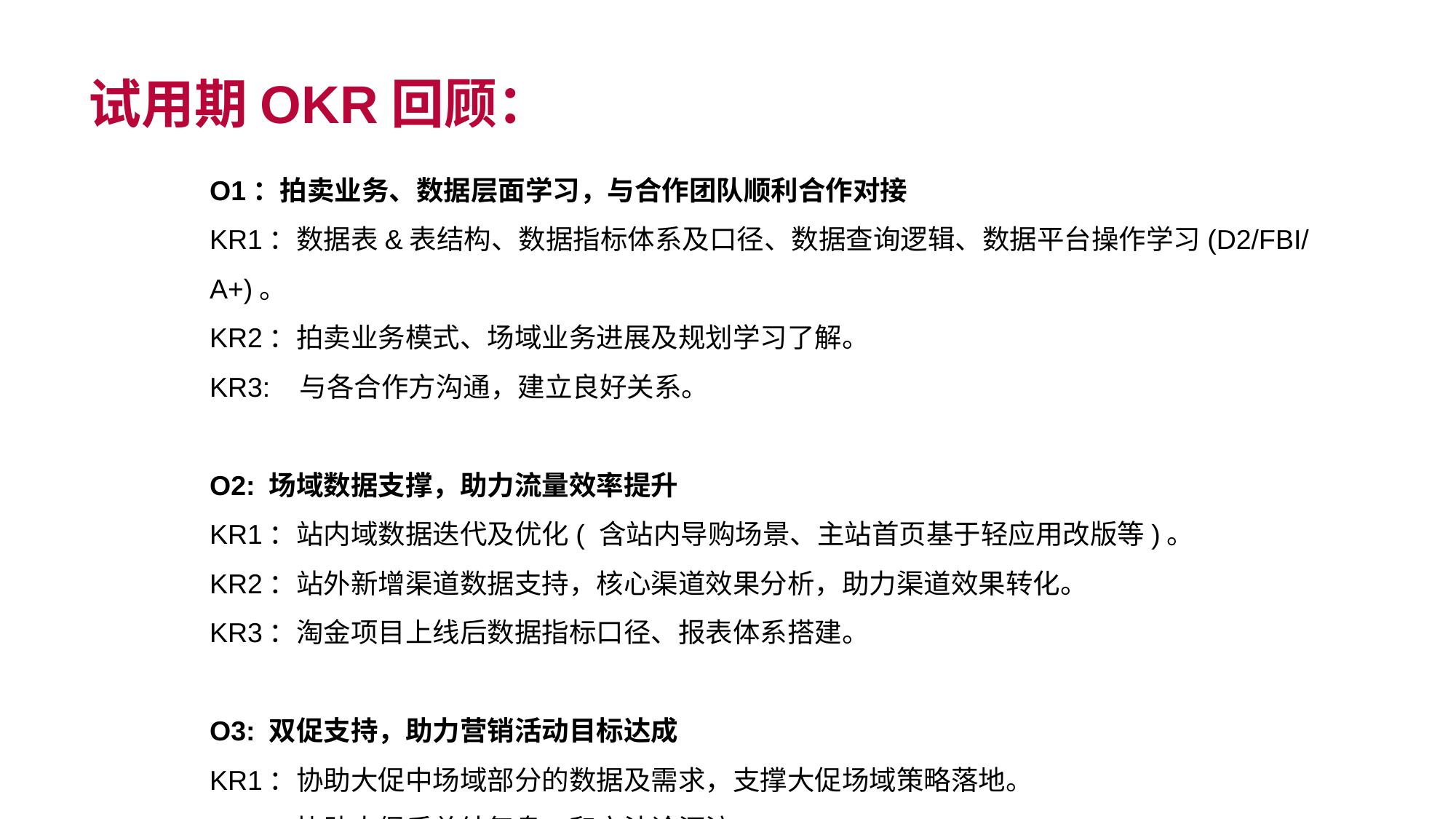

试用期OKR回顾：
O1：拍卖业务、数据层面学习，与合作团队顺利合作对接
KR1：数据表&表结构、数据指标体系及口径、数据查询逻辑、数据平台操作学习(D2/FBI/A+)。
KR2：拍卖业务模式、场域业务进展及规划学习了解。
KR3:   与各合作方沟通，建立良好关系。

O2: 场域数据支撑，助力流量效率提升
KR1：站内域数据迭代及优化( 含站内导购场景、主站首页基于轻应用改版等)。
KR2：站外新增渠道数据支持，核心渠道效果分析，助力渠道效果转化。
KR3：淘金项目上线后数据指标口径、报表体系搭建。

O3: 双促支持，助力营销活动目标达成
KR1：协助大促中场域部分的数据及需求，支撑大促场域策略落地。
KR2：协助大促后总结复盘，和方法论沉淀。